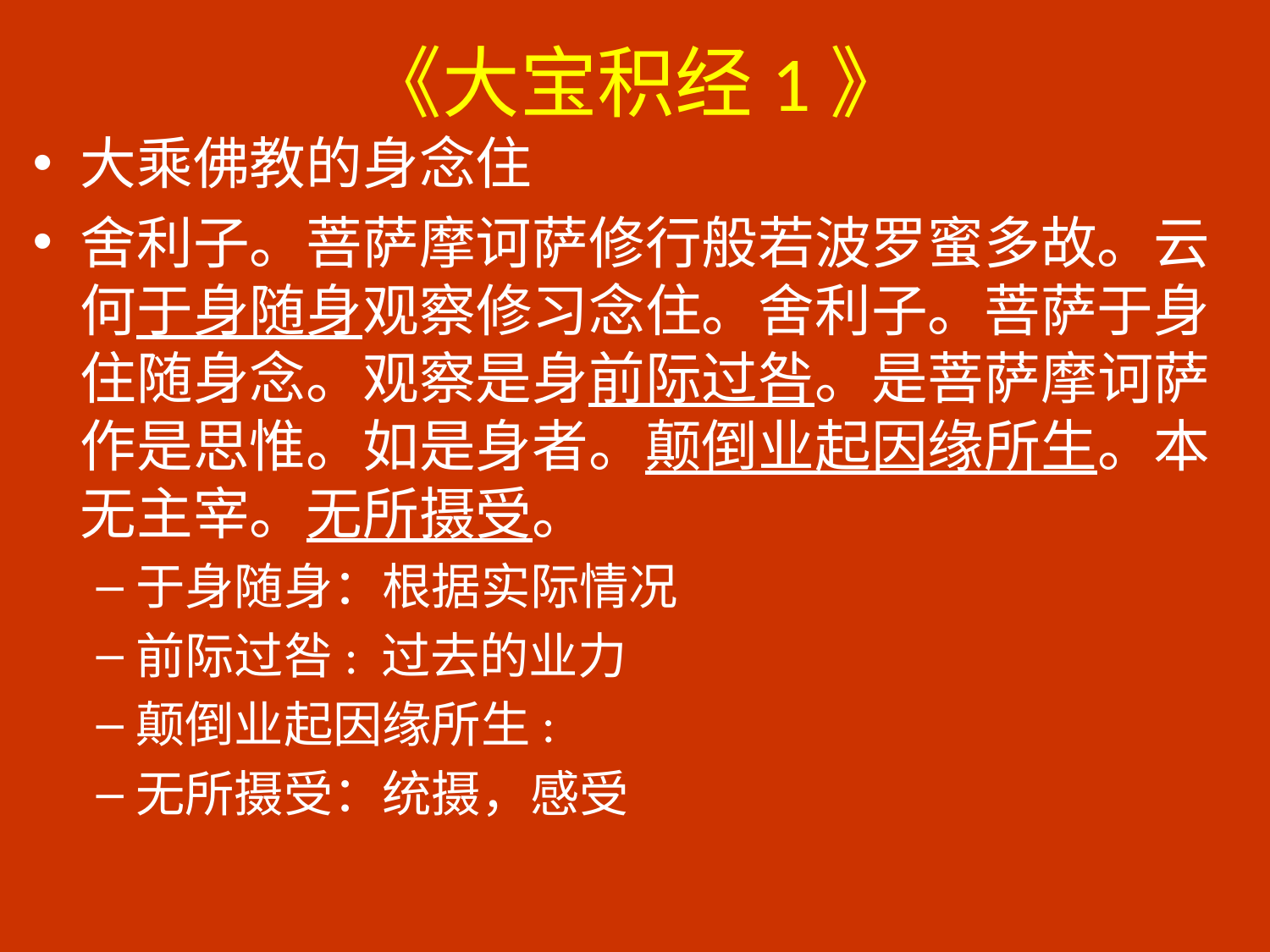

# 《大宝积经1》
大乘佛教的身念住
舍利子。菩萨摩诃萨修行般若波罗蜜多故。云何于身随身观察修习念住。舍利子。菩萨于身住随身念。观察是身前际过咎。是菩萨摩诃萨作是思惟。如是身者。颠倒业起因缘所生。本无主宰。无所摄受。
于身随身：根据实际情况
前际过咎: 过去的业力
颠倒业起因缘所生:
无所摄受：统摄，感受